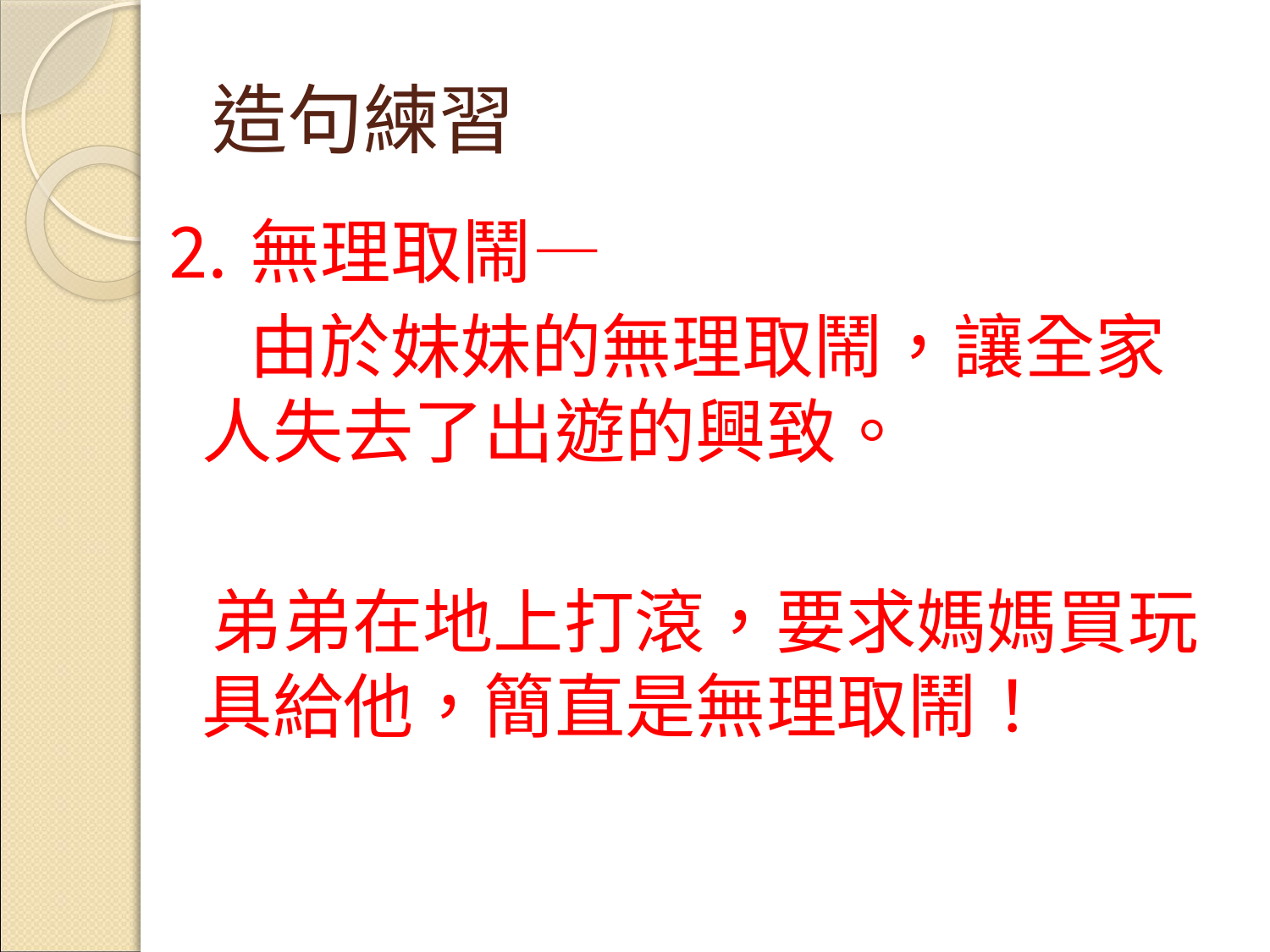

造句練習
⒉無理取鬧—
　 由於妹妹的無理取鬧，讓全家人失去了出遊的興致。

  弟弟在地上打滾，要求媽媽買玩具給他，簡直是無理取鬧！